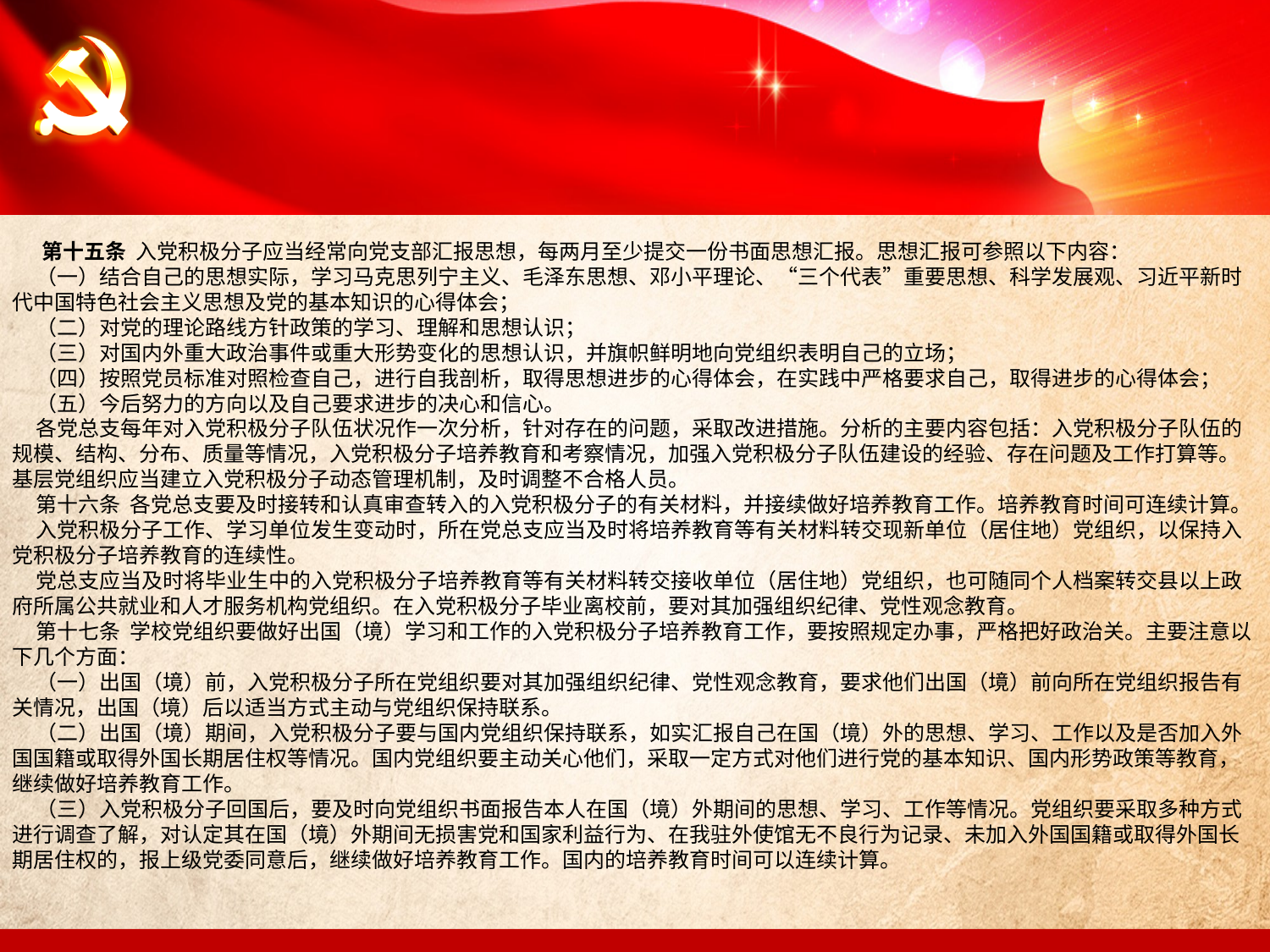

第十五条  入党积极分子应当经常向党支部汇报思想，每两月至少提交一份书面思想汇报。思想汇报可参照以下内容：
    （一）结合自己的思想实际，学习马克思列宁主义、毛泽东思想、邓小平理论、“三个代表”重要思想、科学发展观、习近平新时代中国特色社会主义思想及党的基本知识的心得体会；
    （二）对党的理论路线方针政策的学习、理解和思想认识；
    （三）对国内外重大政治事件或重大形势变化的思想认识，并旗帜鲜明地向党组织表明自己的立场；
    （四）按照党员标准对照检查自己，进行自我剖析，取得思想进步的心得体会，在实践中严格要求自己，取得进步的心得体会；
    （五）今后努力的方向以及自己要求进步的决心和信心。
    各党总支每年对入党积极分子队伍状况作一次分析，针对存在的问题，采取改进措施。分析的主要内容包括：入党积极分子队伍的规模、结构、分布、质量等情况，入党积极分子培养教育和考察情况，加强入党积极分子队伍建设的经验、存在问题及工作打算等。基层党组织应当建立入党积极分子动态管理机制，及时调整不合格人员。
    第十六条  各党总支要及时接转和认真审查转入的入党积极分子的有关材料，并接续做好培养教育工作。培养教育时间可连续计算。
    入党积极分子工作、学习单位发生变动时，所在党总支应当及时将培养教育等有关材料转交现新单位（居住地）党组织，以保持入党积极分子培养教育的连续性。
    党总支应当及时将毕业生中的入党积极分子培养教育等有关材料转交接收单位（居住地）党组织，也可随同个人档案转交县以上政府所属公共就业和人才服务机构党组织。在入党积极分子毕业离校前，要对其加强组织纪律、党性观念教育。
    第十七条  学校党组织要做好出国（境）学习和工作的入党积极分子培养教育工作，要按照规定办事，严格把好政治关。主要注意以下几个方面：
    （一）出国（境）前，入党积极分子所在党组织要对其加强组织纪律、党性观念教育，要求他们出国（境）前向所在党组织报告有关情况，出国（境）后以适当方式主动与党组织保持联系。
    （二）出国（境）期间，入党积极分子要与国内党组织保持联系，如实汇报自己在国（境）外的思想、学习、工作以及是否加入外国国籍或取得外国长期居住权等情况。国内党组织要主动关心他们，采取一定方式对他们进行党的基本知识、国内形势政策等教育，继续做好培养教育工作。
    （三）入党积极分子回国后，要及时向党组织书面报告本人在国（境）外期间的思想、学习、工作等情况。党组织要采取多种方式进行调查了解，对认定其在国（境）外期间无损害党和国家利益行为、在我驻外使馆无不良行为记录、未加入外国国籍或取得外国长期居住权的，报上级党委同意后，继续做好培养教育工作。国内的培养教育时间可以连续计算。